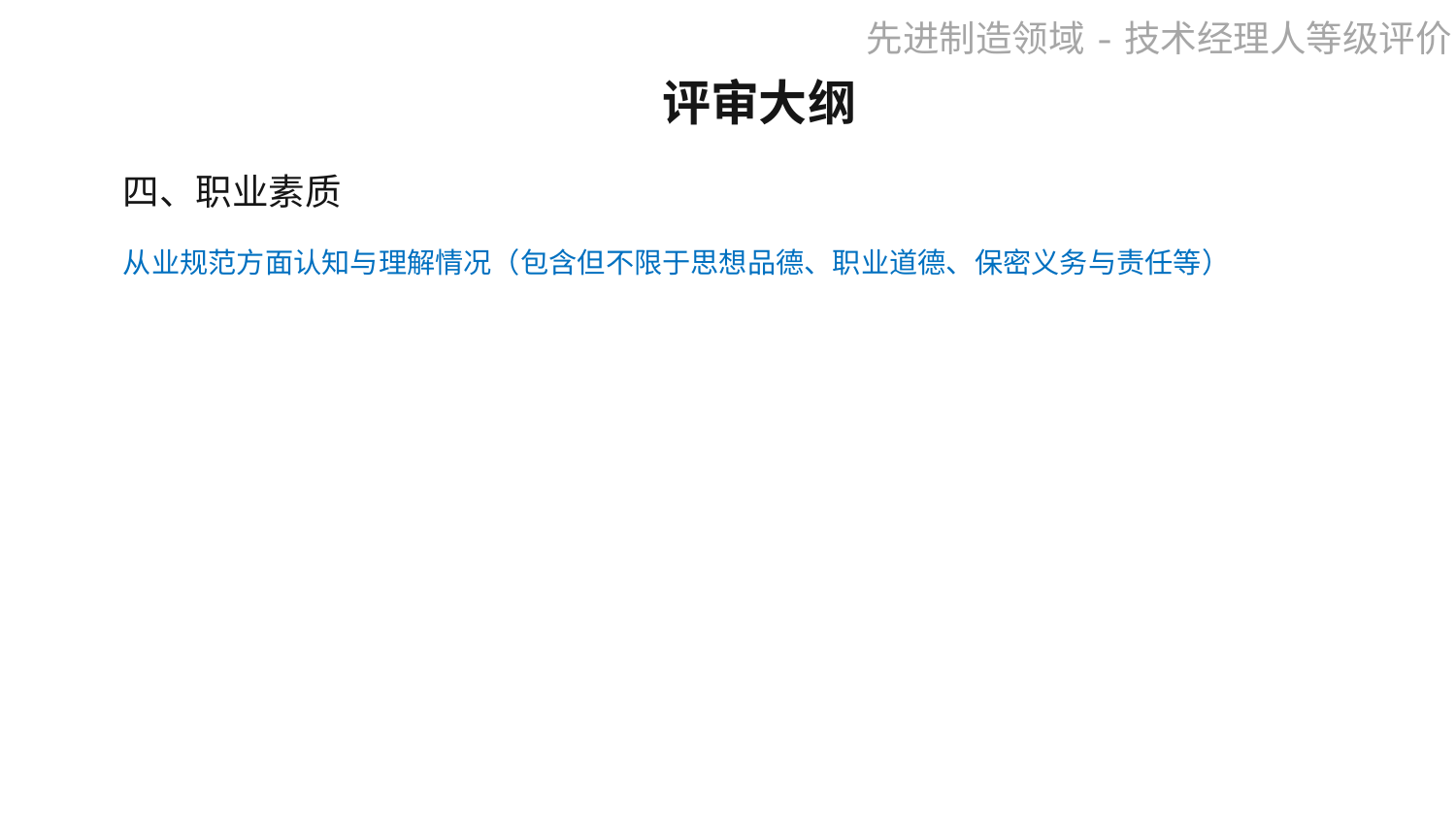

评审大纲
四、职业素质
从业规范方面认知与理解情况（包含但不限于思想品德、职业道德、保密义务与责任等）